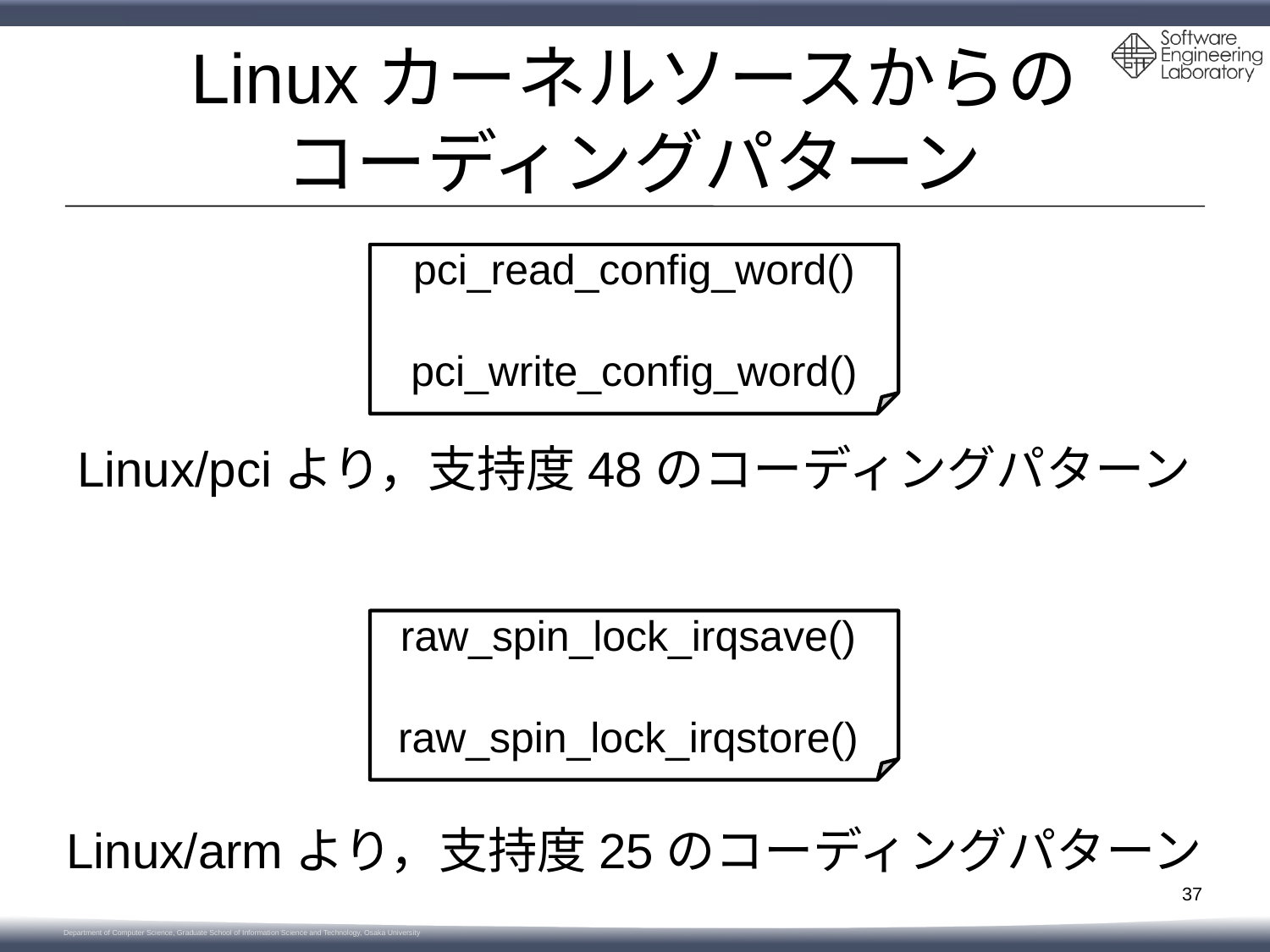

# Linuxカーネルソースからの コーディングパターン
pci_read_config_word()

pci_write_config_word()
Linux/pciより，支持度48のコーディングパターン
raw_spin_lock_irqsave()

raw_spin_lock_irqstore()
Linux/armより，支持度25のコーディングパターン
37